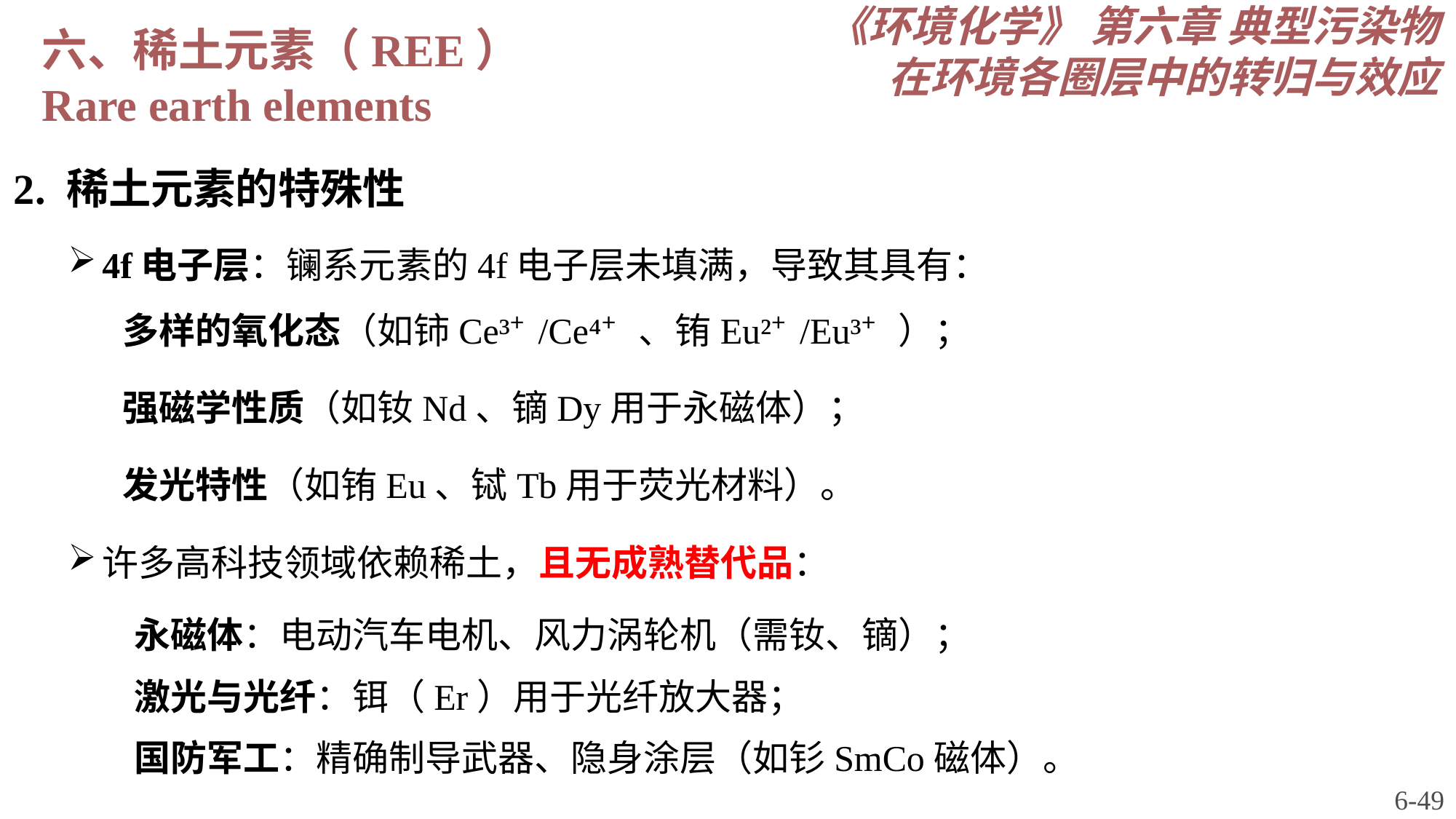

《环境化学》 第六章 典型污染物在环境各圈层中的转归与效应
六、稀土元素（REE）
Rare earth elements
2. 稀土元素的特殊性
4f电子层：镧系元素的4f电子层未填满，导致其具有：
多样的氧化态（如铈Ce³⁺/Ce⁴⁺、铕Eu²⁺/Eu³⁺）；
强磁学性质（如钕Nd、镝Dy用于永磁体）；
发光特性（如铕Eu、铽Tb用于荧光材料）。
许多高科技领域依赖稀土，且无成熟替代品：
       永磁体：电动汽车电机、风力涡轮机（需钕、镝）；
       激光与光纤：铒（Er）用于光纤放大器；
       国防军工：精确制导武器、隐身涂层（如钐SmCo磁体）。
6-49